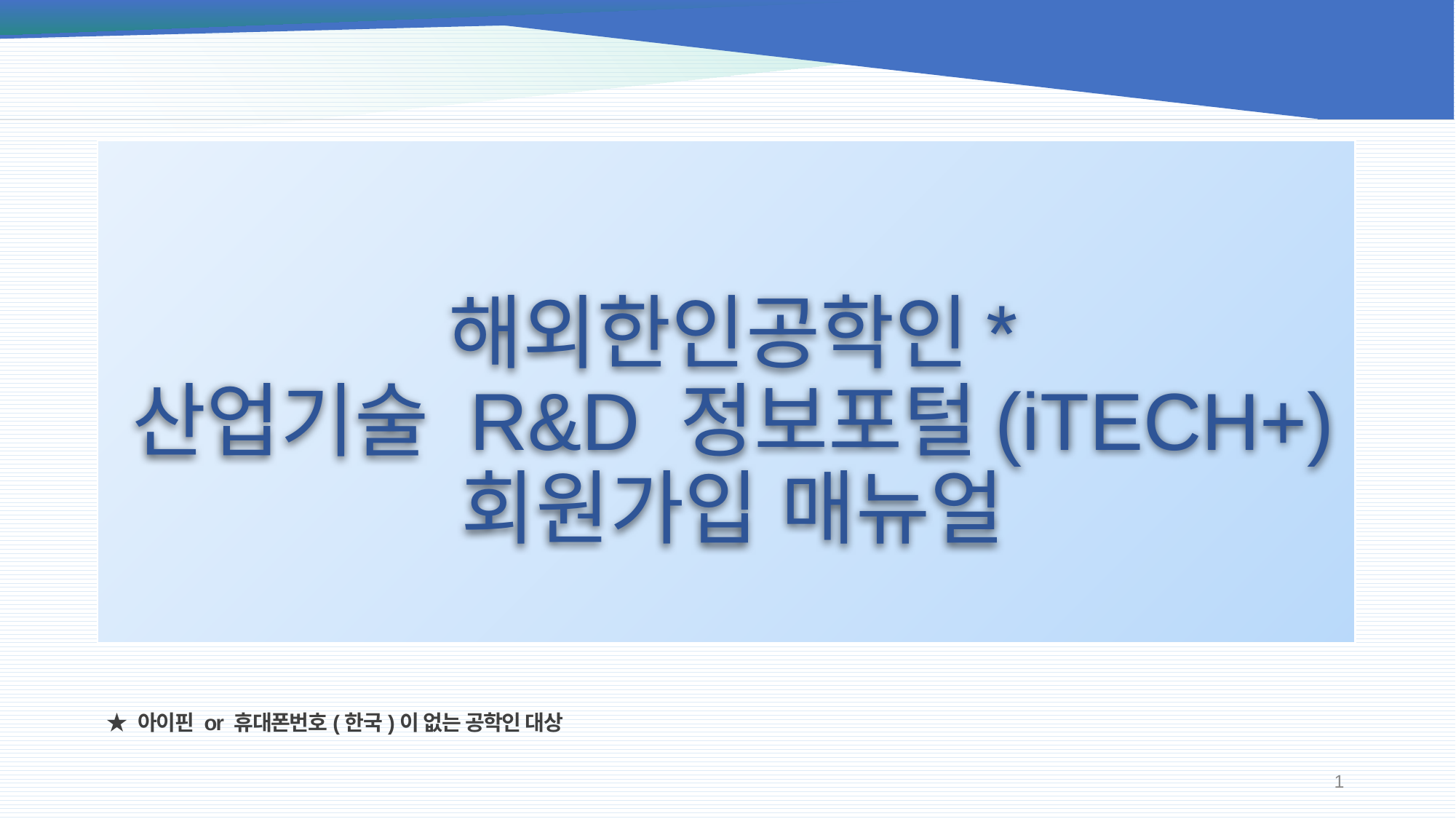

# 해외한인공학인* 산업기술 R&D 정보포털(iTECH+) 회원가입 매뉴얼
    ★ 아이핀 or 휴대폰번호(한국)이 없는 공학인 대상
1